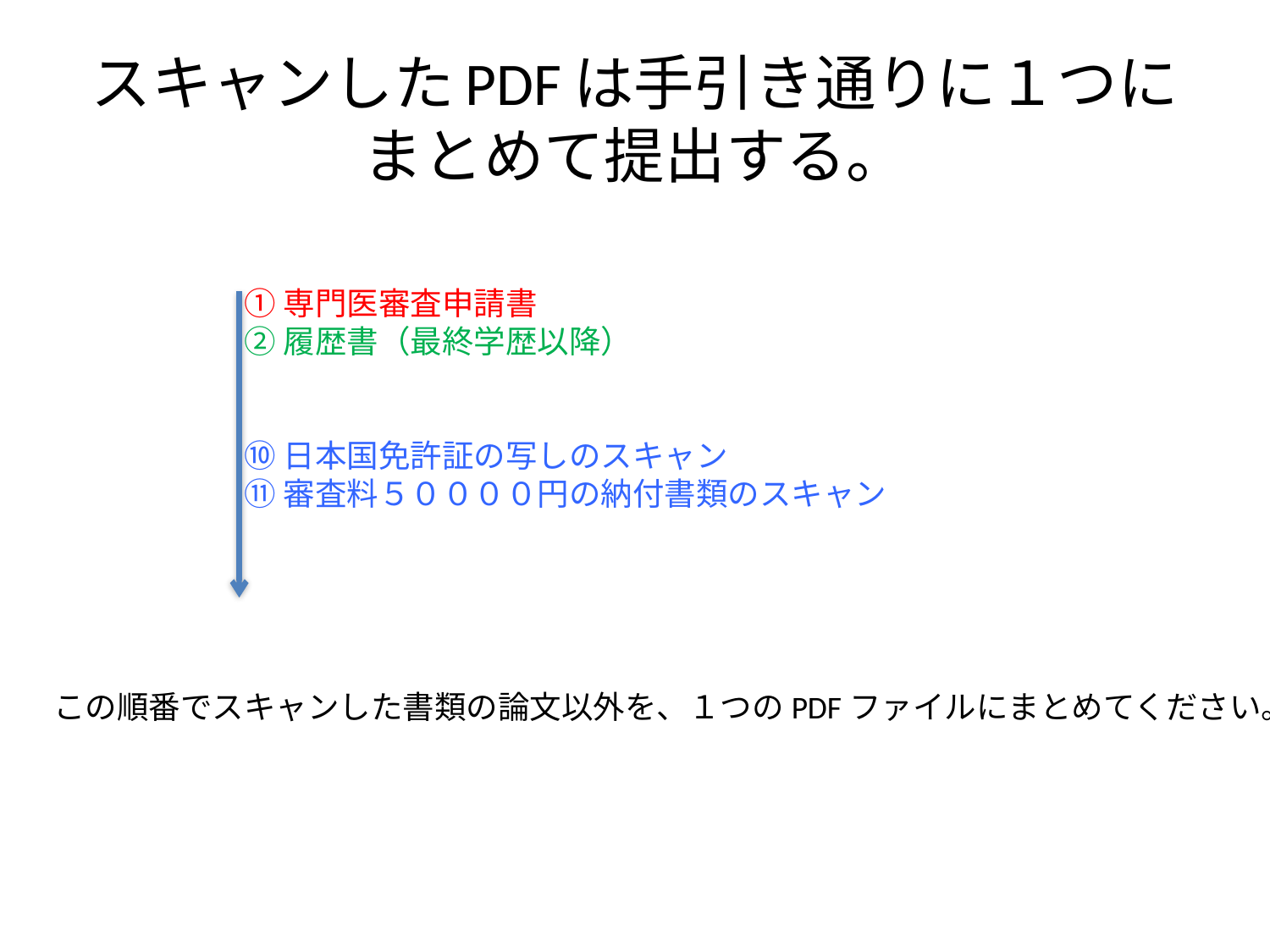

# スキャンしたPDFは手引き通りに１つにまとめて提出する。
①専門医審査申請書
②履歴書（最終学歴以降）

⑩日本国免許証の写しのスキャン
⑪審査料５００００円の納付書類のスキャン
この順番でスキャンした書類の論文以外を、１つのPDFファイルにまとめてください。